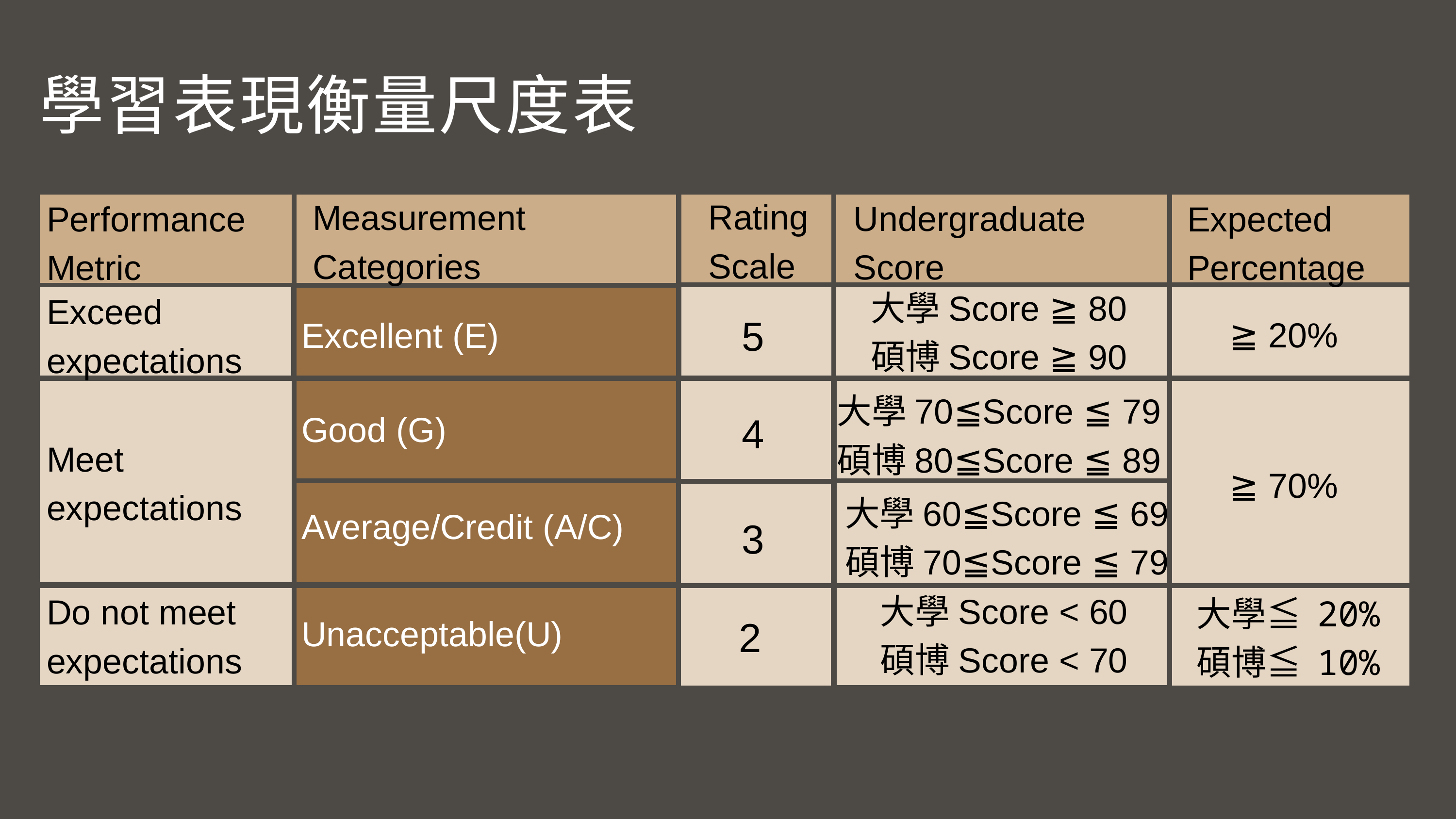

學習表現衡量尺度表
Rating
Scale
Measurement
Categories
Undergraduate
Score
Performance
Metric
Expected
Percentage

大學Score ≧ 80
碩博Score ≧ 90
Exceed
expectations

5
≧ 20%
Excellent (E)

大學70≦Score ≦ 79
碩博80≦Score ≦ 89
4
Good (G)
Meet
expectations
≧ 70%

大學60≦Score ≦ 69
碩博70≦Score ≦ 79
Average/Credit (A/C)
3
大學Score < 60
碩博Score < 70
Do not meet
expectations
大學≦ 20%
碩博≦ 10%

2
Unacceptable(U)